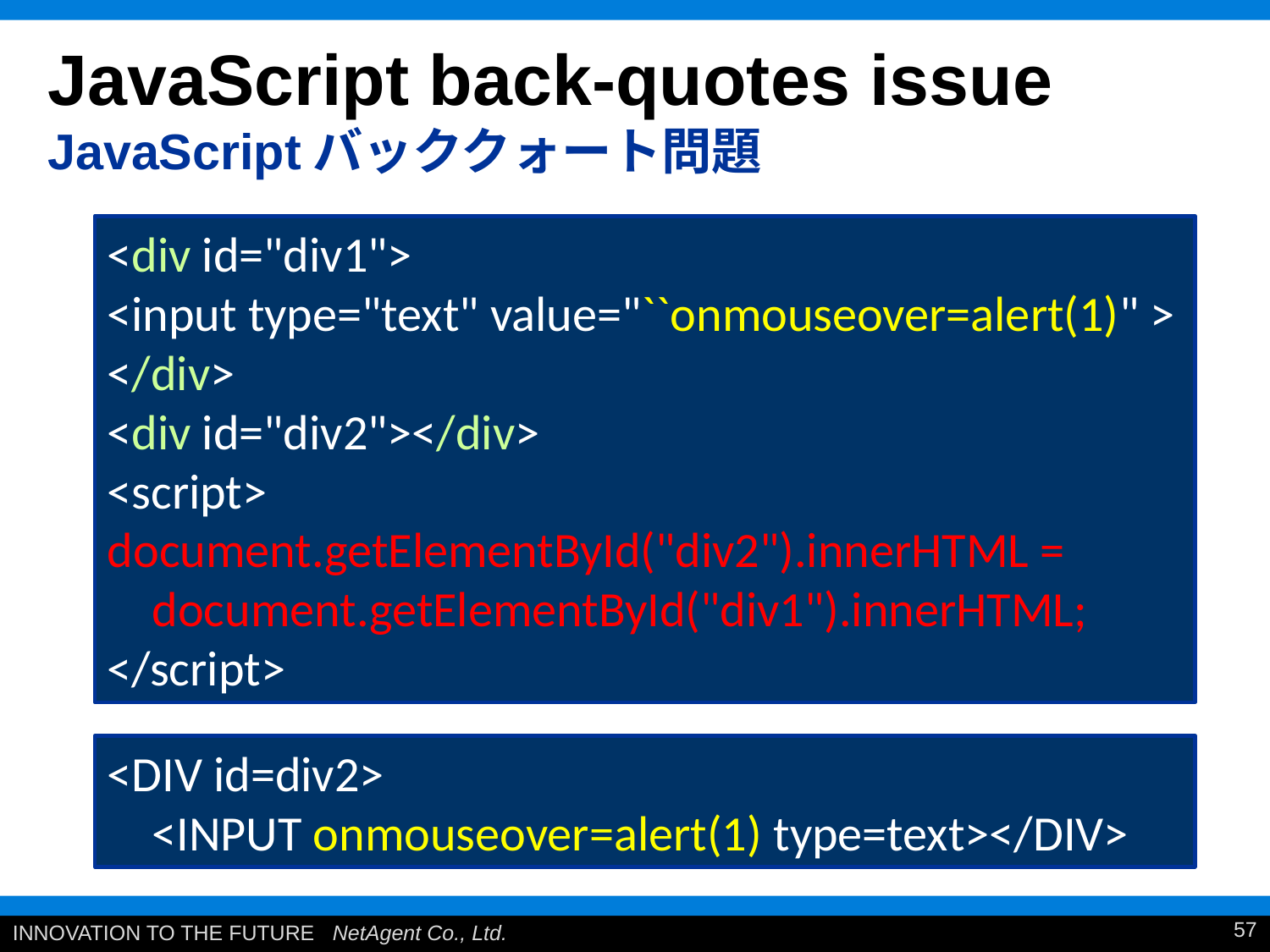

# JavaScript back-quotes issue JavaScriptバッククォート問題
<div id="div1">
<input type="text" value="``onmouseover=alert(1)" >
</div>
<div id="div2"></div>
<script>
document.getElementById("div2").innerHTML =
    document.getElementById("div1").innerHTML;
</script>
<DIV id=div2>
    <INPUT onmouseover=alert(1) type=text></DIV>
57